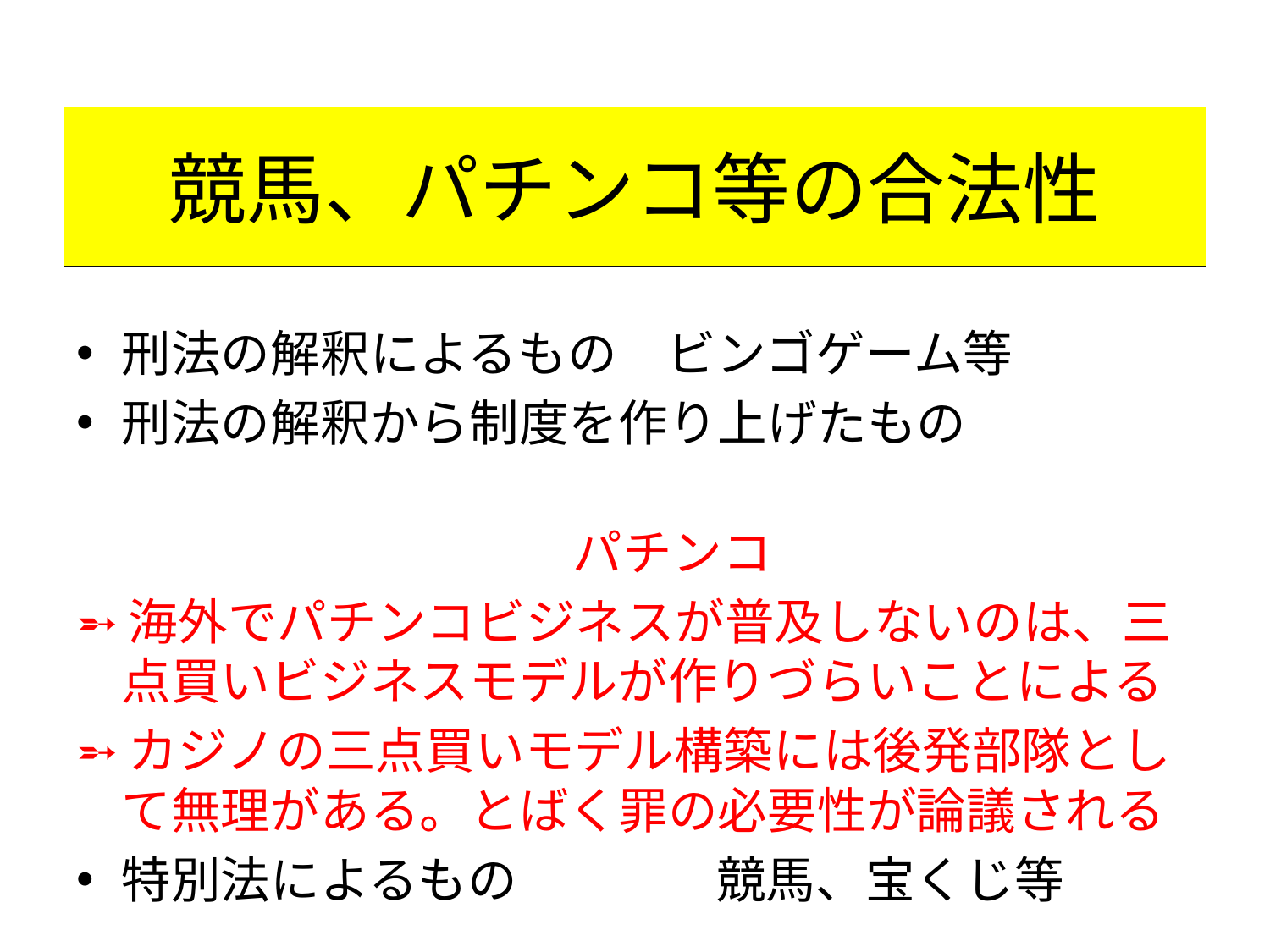

# 競馬、パチンコ等の合法性
刑法の解釈によるもの　ビンゴゲーム等
刑法の解釈から制度を作り上げたもの
　　　　　　　　　　パチンコ
➵海外でパチンコビジネスが普及しないのは、三点買いビジネスモデルが作りづらいことによる
➵カジノの三点買いモデル構築には後発部隊として無理がある。とばく罪の必要性が論議される
特別法によるもの　　　　競馬、宝くじ等